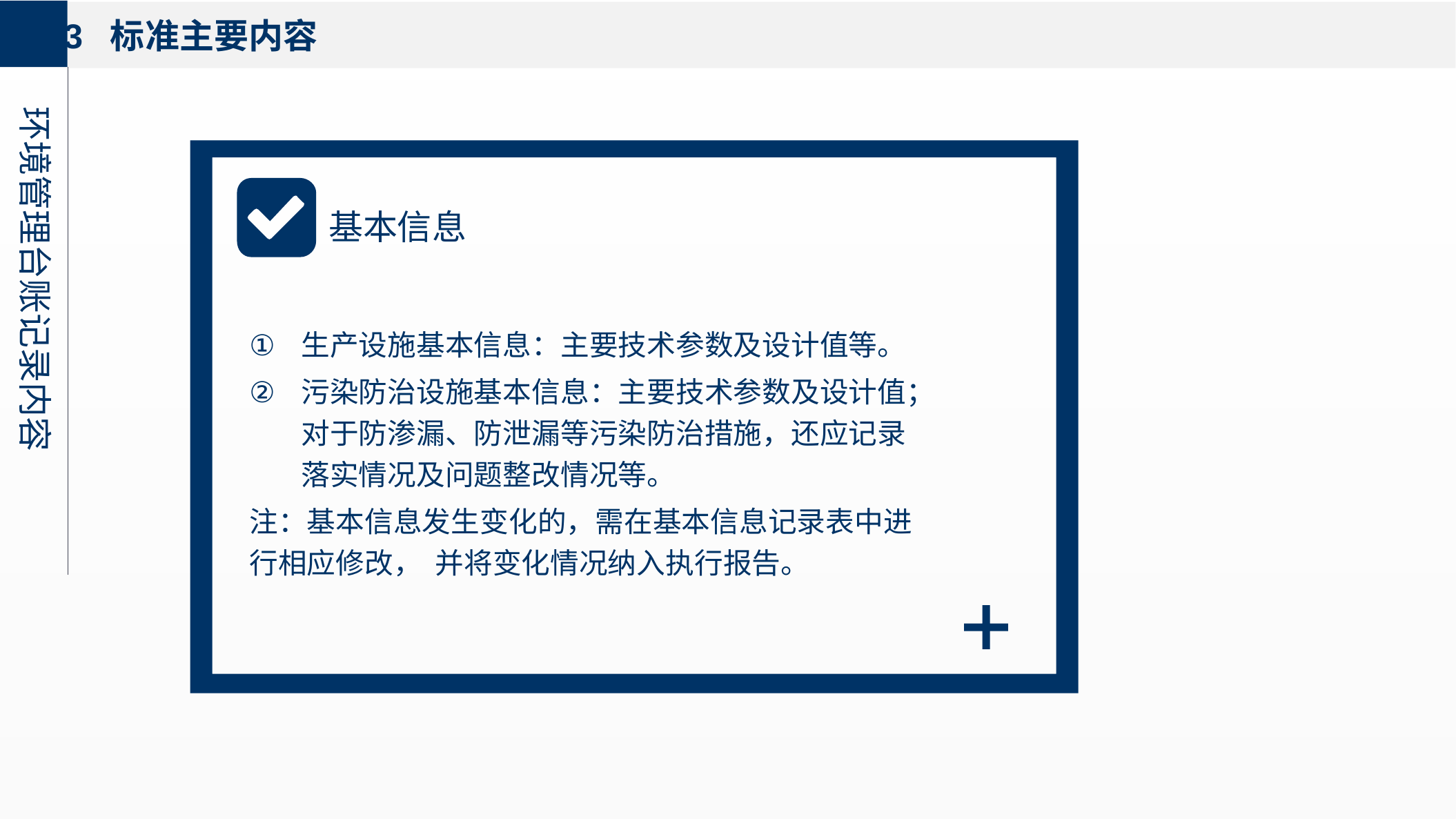

3  标准主要内容
环境管理台账记录内容

基本信息
生产设施基本信息：主要技术参数及设计值等。
污染防治设施基本信息：主要技术参数及设计值；对于防渗漏、防泄漏等污染防治措施，还应记录落实情况及问题整改情况等。
注：基本信息发生变化的，需在基本信息记录表中进行相应修改，  并将变化情况纳入执行报告。